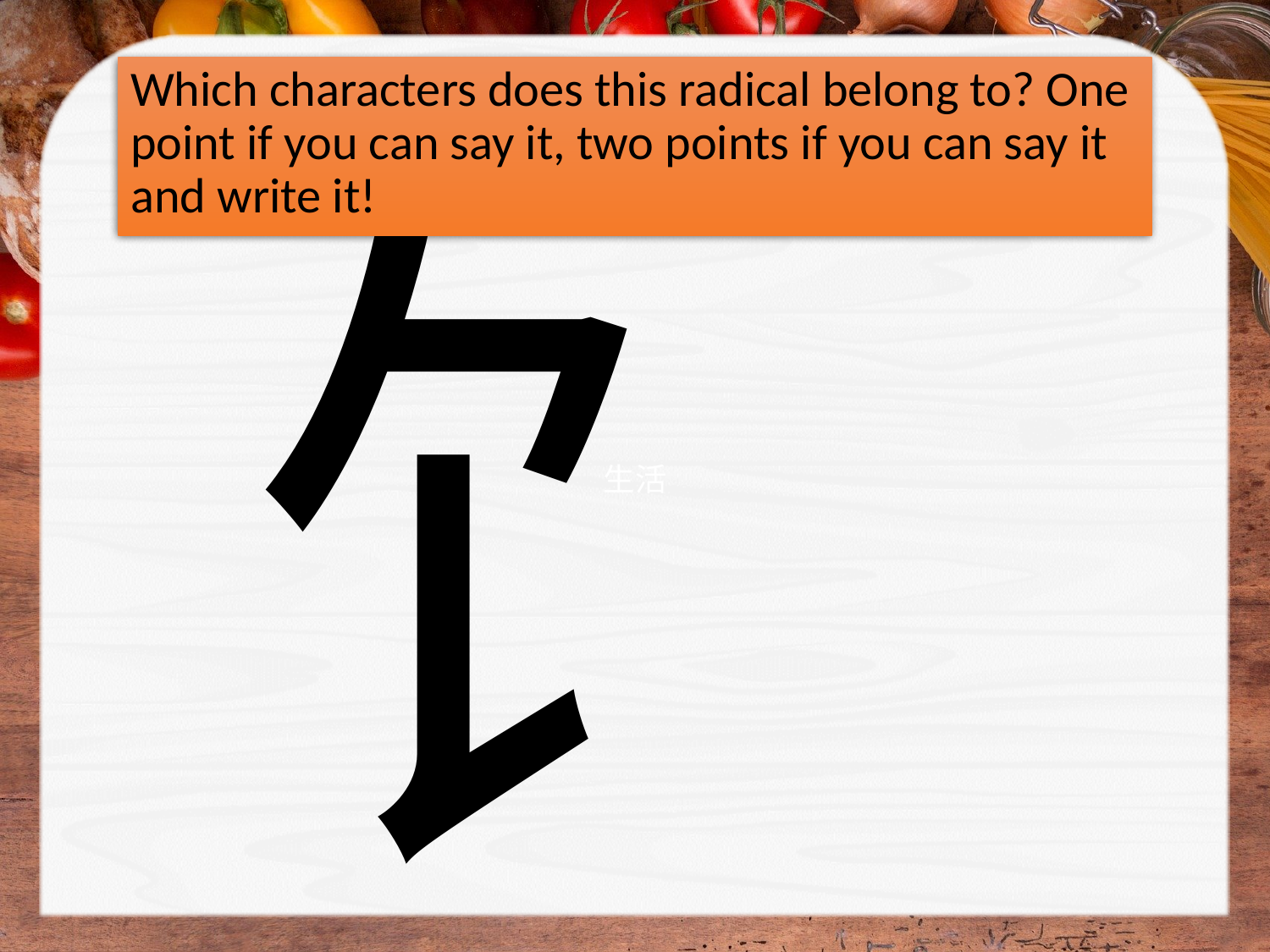

Which characters does this radical belong to? One point if you can say it, two points if you can say it and write it!
# 饣